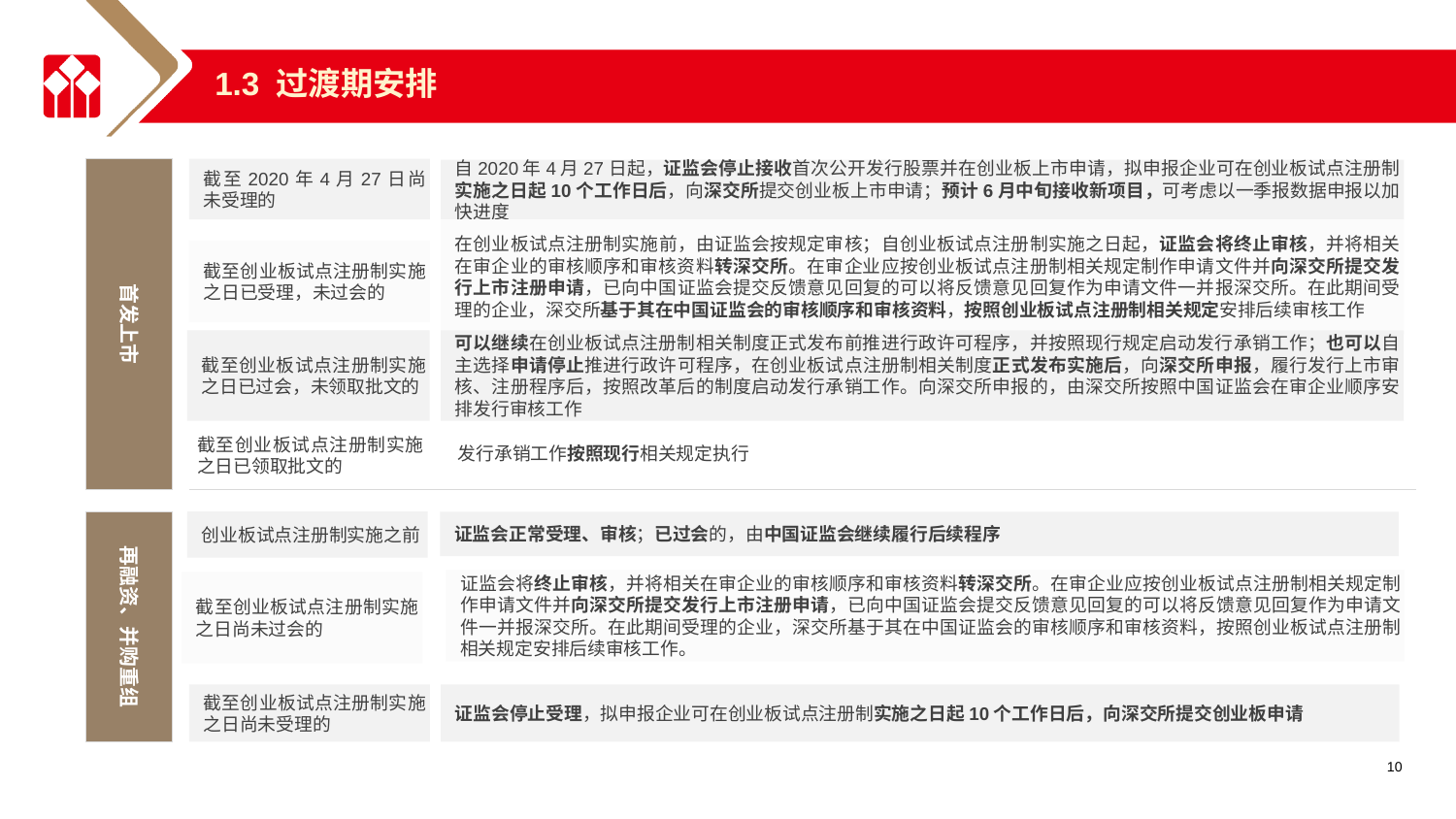

1.3 过渡期安排
首发上市
截至2020年4月27日尚未受理的
自2020年4月27日起，证监会停止接收首次公开发行股票并在创业板上市申请，拟申报企业可在创业板试点注册制实施之日起10个工作日后，向深交所提交创业板上市申请；预计6月中旬接收新项目，可考虑以一季报数据申报以加快进度
在创业板试点注册制实施前，由证监会按规定审核；自创业板试点注册制实施之日起，证监会将终止审核，并将相关在审企业的审核顺序和审核资料转深交所。在审企业应按创业板试点注册制相关规定制作申请文件并向深交所提交发行上市注册申请，已向中国证监会提交反馈意见回复的可以将反馈意见回复作为申请文件一并报深交所。在此期间受理的企业，深交所基于其在中国证监会的审核顺序和审核资料，按照创业板试点注册制相关规定安排后续审核工作
截至创业板试点注册制实施之日已受理，未过会的
截至创业板试点注册制实施之日已过会，未领取批文的
可以继续在创业板试点注册制相关制度正式发布前推进行政许可程序，并按照现行规定启动发行承销工作；也可以自主选择申请停止推进行政许可程序，在创业板试点注册制相关制度正式发布实施后，向深交所申报，履行发行上市审核、注册程序后，按照改革后的制度启动发行承销工作。向深交所申报的，由深交所按照中国证监会在审企业顺序安排发行审核工作
发行承销工作按照现行相关规定执行
截至创业板试点注册制实施之日已领取批文的
再融资、并购重组
创业板试点注册制实施之前
证监会正常受理、审核；已过会的，由中国证监会继续履行后续程序
证监会将终止审核，并将相关在审企业的审核顺序和审核资料转深交所。在审企业应按创业板试点注册制相关规定制作申请文件并向深交所提交发行上市注册申请，已向中国证监会提交反馈意见回复的可以将反馈意见回复作为申请文件一并报深交所。在此期间受理的企业，深交所基于其在中国证监会的审核顺序和审核资料，按照创业板试点注册制相关规定安排后续审核工作。
截至创业板试点注册制实施之日尚未过会的
截至创业板试点注册制实施之日尚未受理的
证监会停止受理，拟申报企业可在创业板试点注册制实施之日起10个工作日后，向深交所提交创业板申请